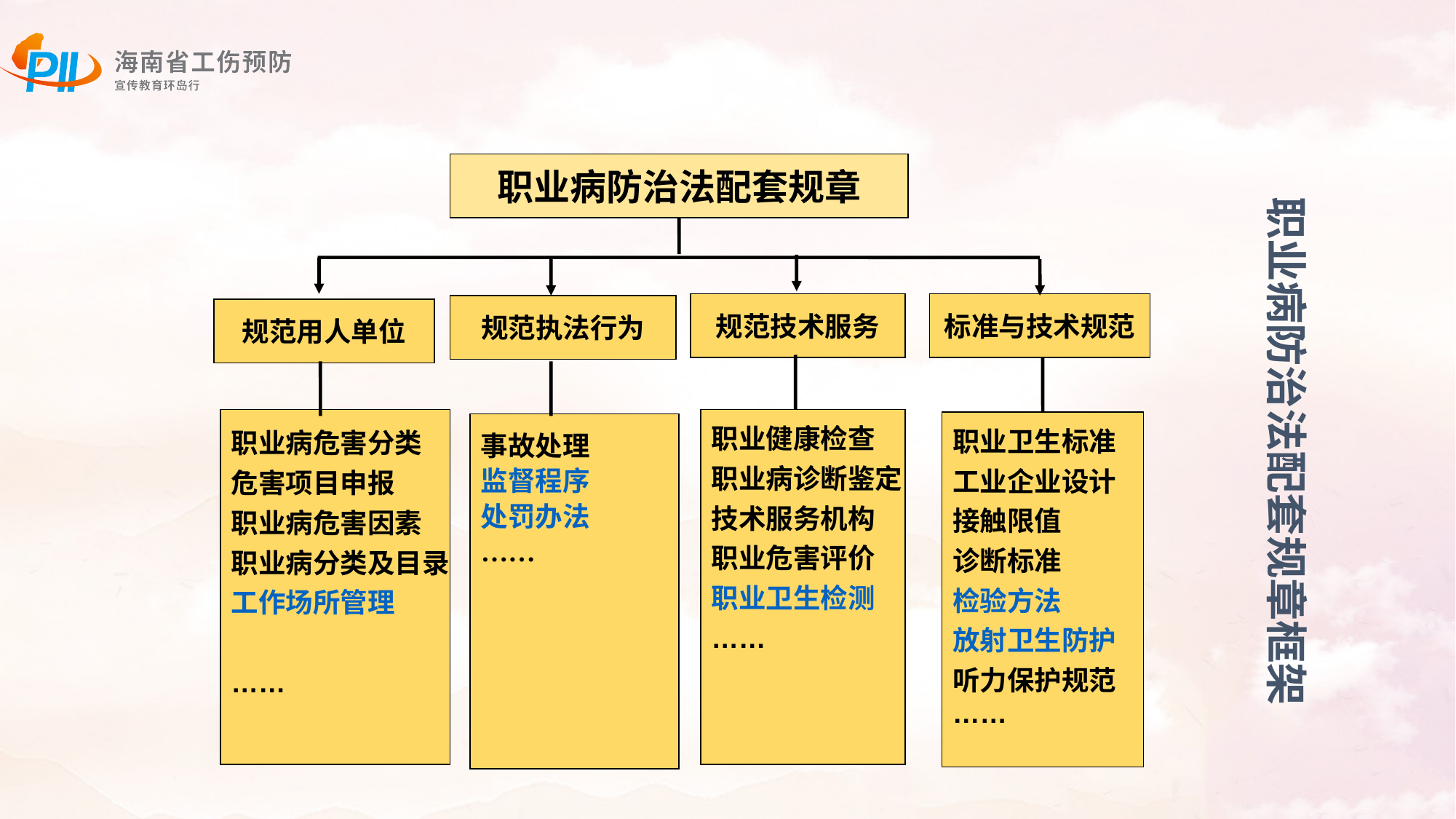

职业病防治法配套规章
职业病防治法配套规章框架

规范技术服务
标准与技术规范
规范执法行为
规范用人单位

职业病危害分类
危害项目申报
职业病危害因素
职业病分类及目录
工作场所管理

……

职业健康检查
职业病诊断鉴定
技术服务机构
职业危害评价
职业卫生检测
……

职业卫生标准
工业企业设计
接触限值
诊断标准
检验方法
放射卫生防护
听力保护规范
……

事故处理
监督程序
处罚办法
……